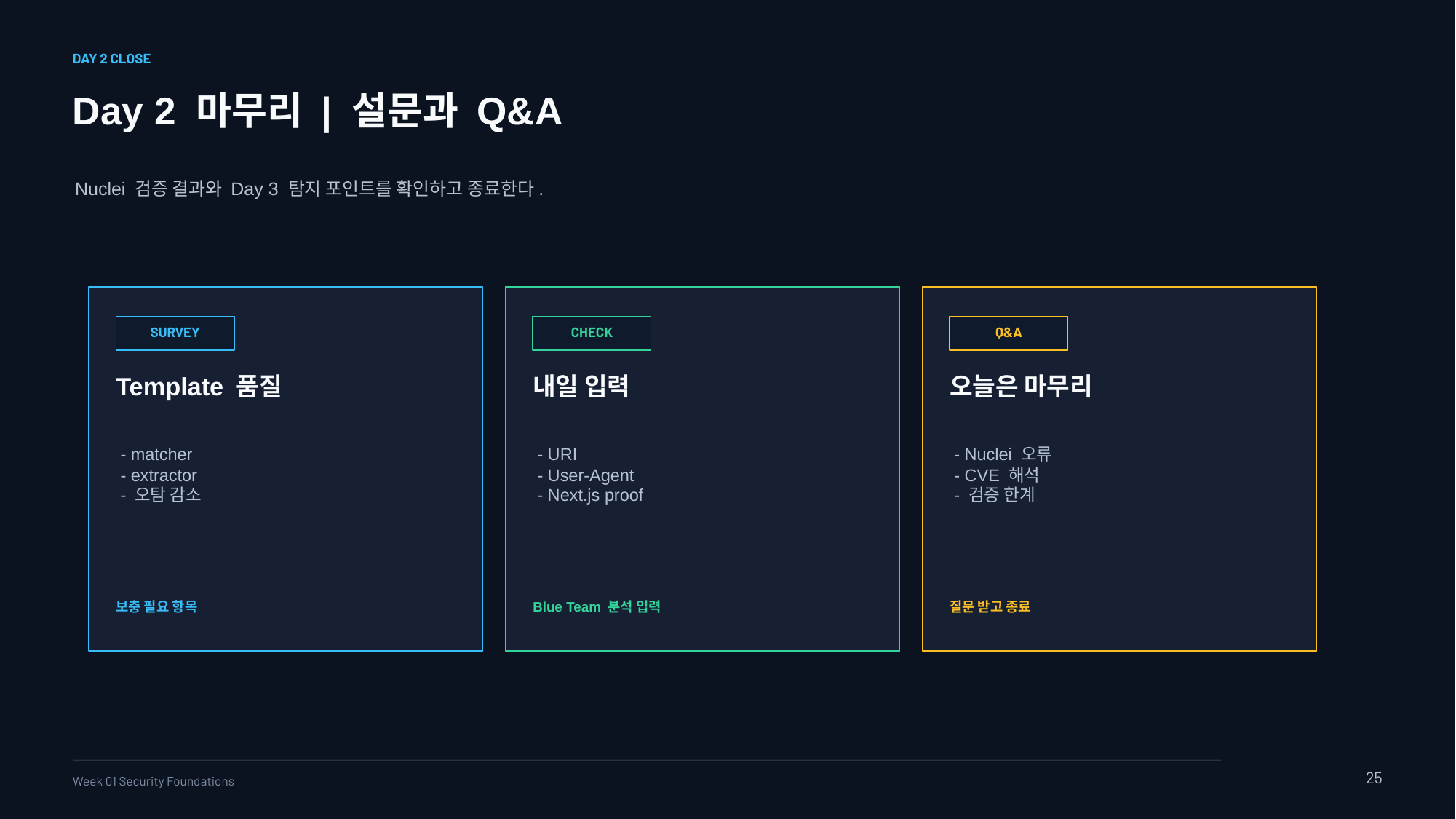

DAY 2 CLOSE
Day 2 마무리 | 설문과 Q&A
Nuclei 검증 결과와 Day 3 탐지 포인트를 확인하고 종료한다.

SURVEY
CHECK
Q&A
Template 품질
내일 입력
오늘은 마무리
- matcher
- extractor
- 오탐 감소
- URI
- User-Agent
- Next.js proof
- Nuclei 오류
- CVE 해석
- 검증 한계
보충 필요 항목
Blue Team 분석 입력
질문 받고 종료

25
Week 01 Security Foundations